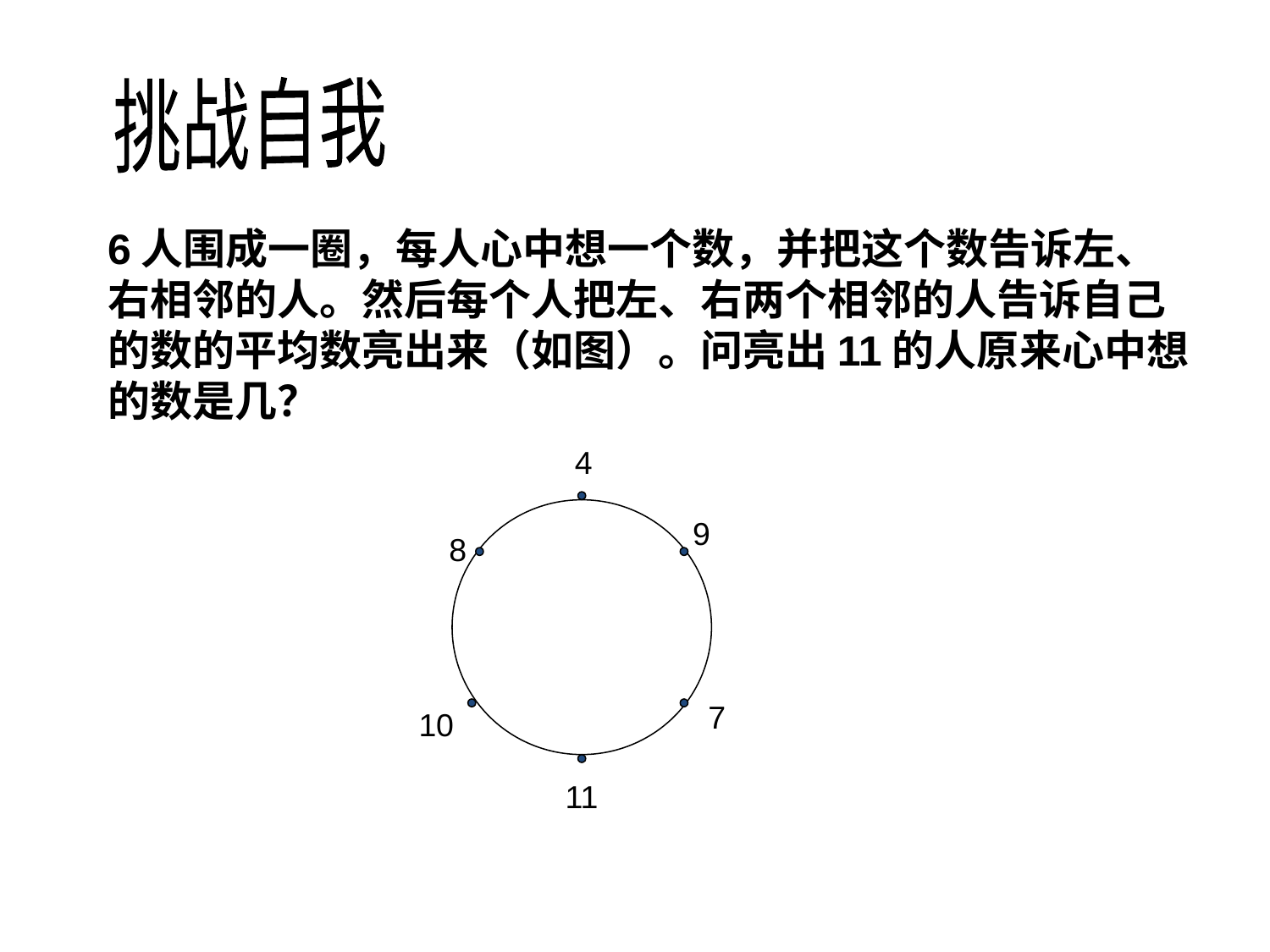

挑战自我
6人围成一圈，每人心中想一个数，并把这个数告诉左、右相邻的人。然后每个人把左、右两个相邻的人告诉自己的数的平均数亮出来（如图）。问亮出11的人原来心中想的数是几？
4

9
8

7
10

11